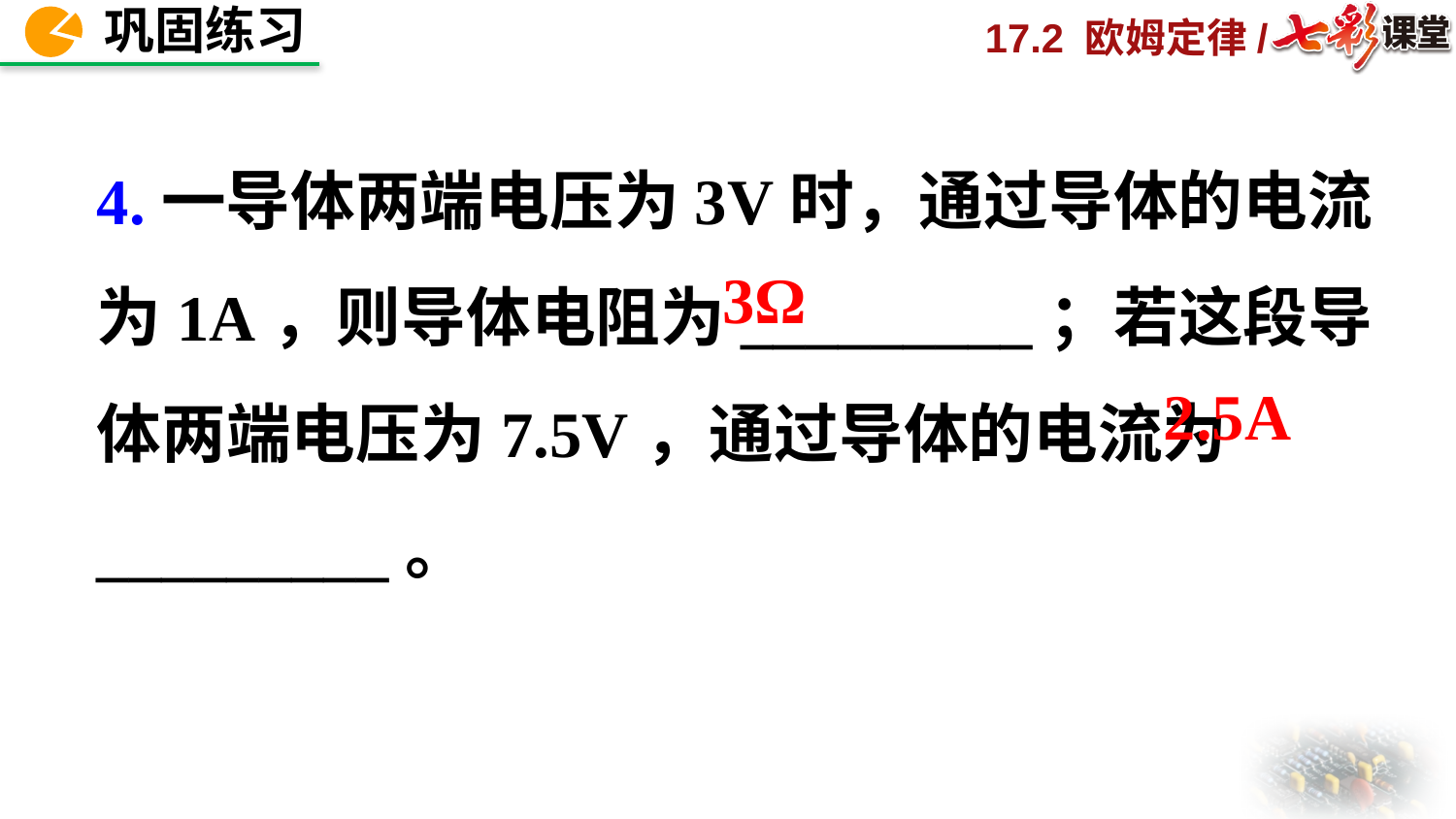

4.一导体两端电压为3V时，通过导体的电流为1A，则导体电阻为_________；若这段导体两端电压为7.5V，通过导体的电流为_________。
3Ω
2.5A